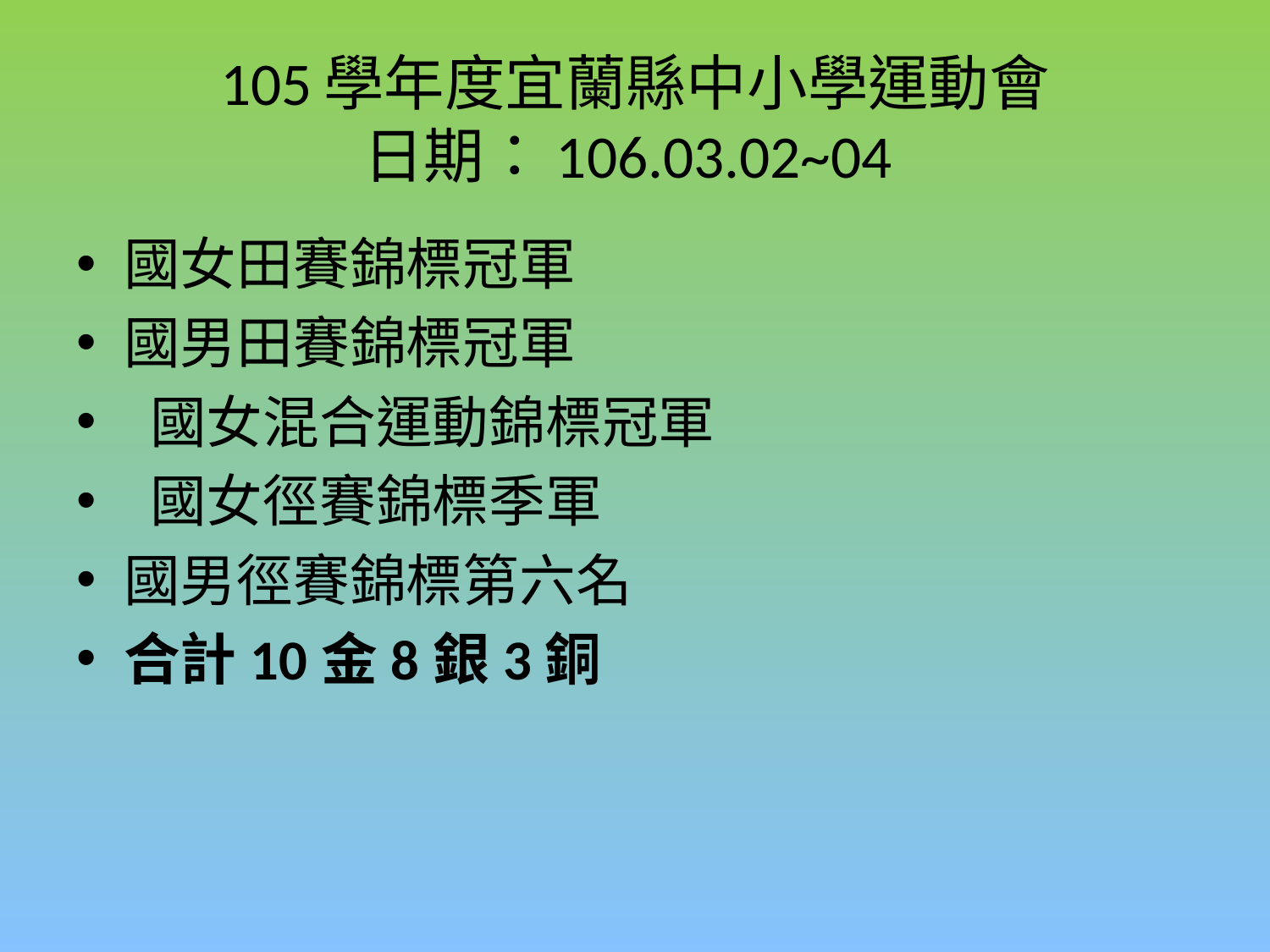

# 105學年度宜蘭縣中小學運動會 日期：106.03.02~04
國女田賽錦標冠軍
國男田賽錦標冠軍
 國女混合運動錦標冠軍
 國女徑賽錦標季軍
國男徑賽錦標第六名
合計10金8銀3銅